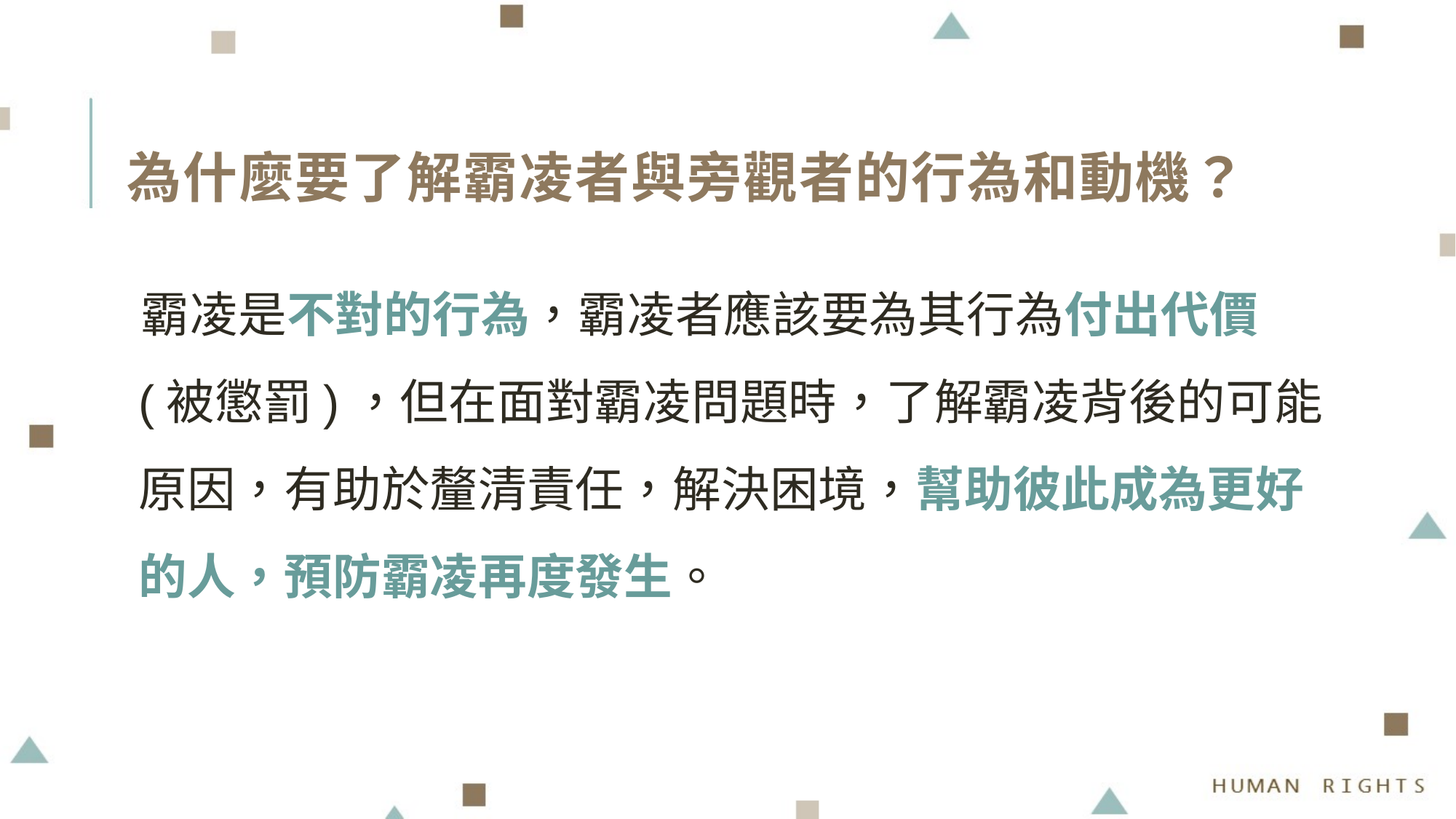

# 為什麼要了解霸凌者與旁觀者的行為和動機？
霸凌是不對的行為，霸凌者應該要為其行為付出代價(被懲罰)，但在面對霸凌問題時，了解霸凌背後的可能原因，有助於釐清責任，解決困境，幫助彼此成為更好的人，預防霸凌再度發生。